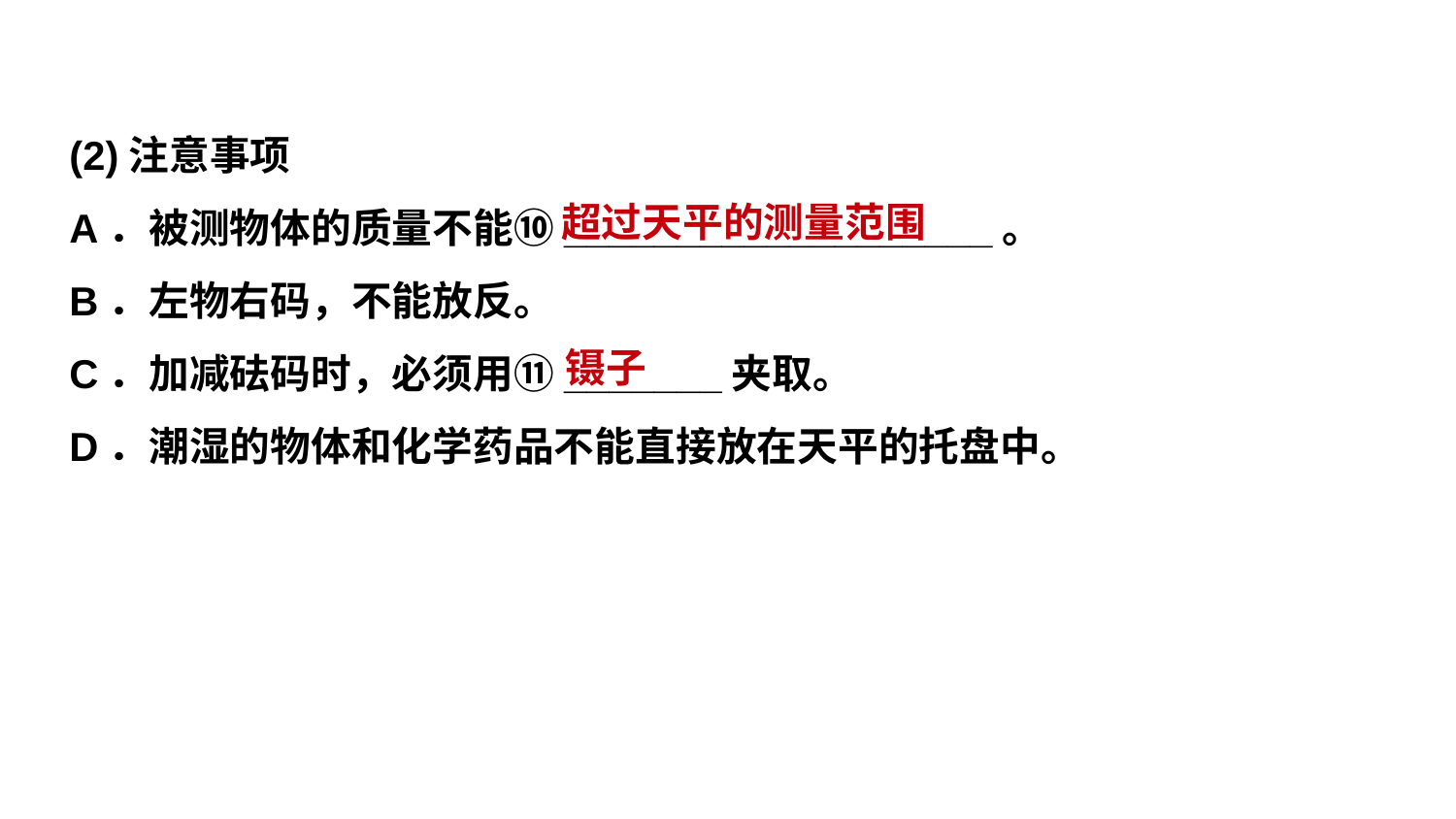

(2)注意事项
A．被测物体的质量不能⑩___________________。
B．左物右码，不能放反。
C．加减砝码时，必须用⑪_______夹取。
D．潮湿的物体和化学药品不能直接放在天平的托盘中。
超过天平的测量范围
 镊子